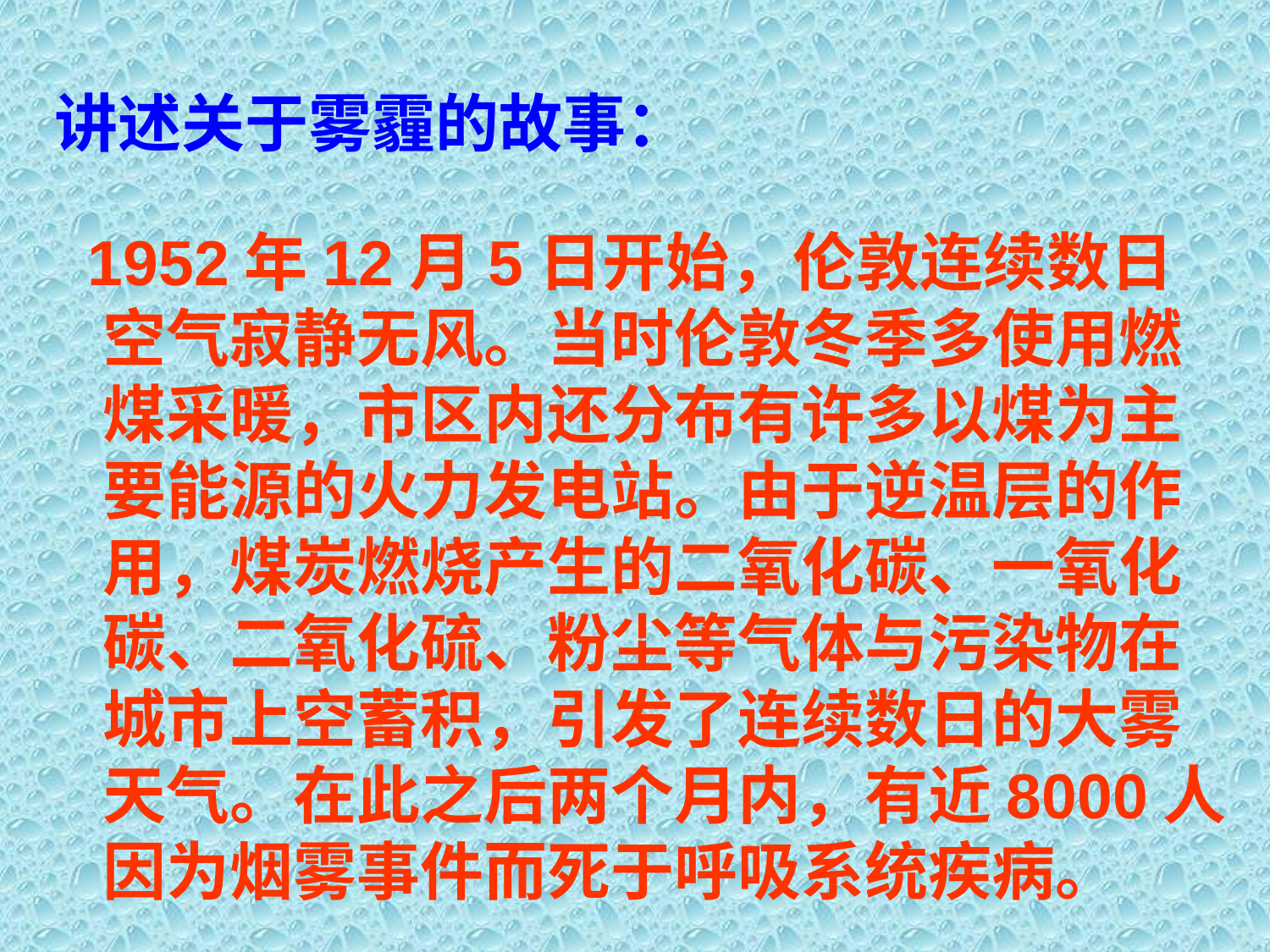

# 讲述关于雾霾的故事：
  1952年12月5日开始，伦敦连续数日空气寂静无风。当时伦敦冬季多使用燃煤采暖，市区内还分布有许多以煤为主要能源的火力发电站。由于逆温层的作用，煤炭燃烧产生的二氧化碳、一氧化碳、二氧化硫、粉尘等气体与污染物在城市上空蓄积，引发了连续数日的大雾天气。在此之后两个月内，有近8000人因为烟雾事件而死于呼吸系统疾病。